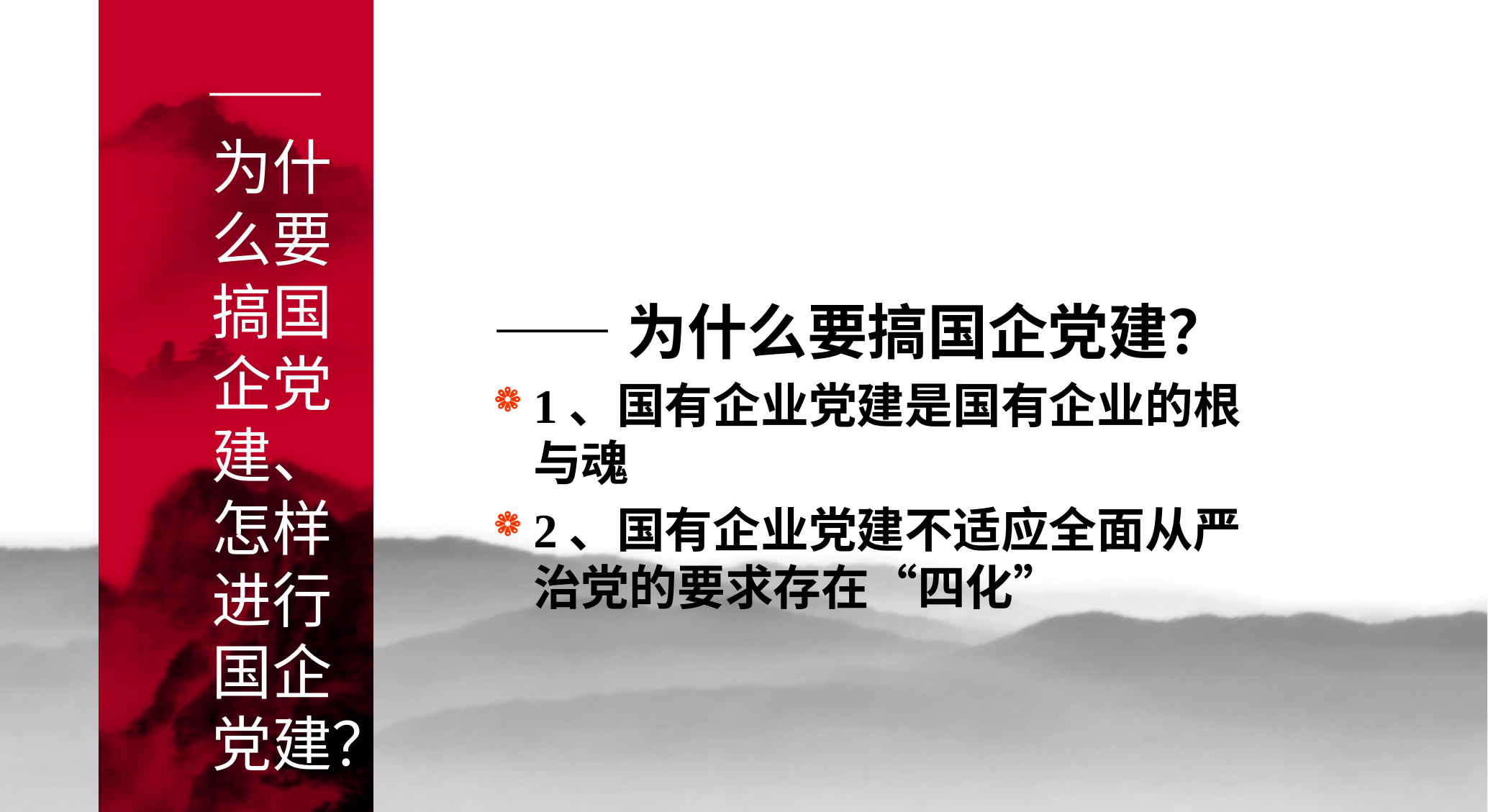

# ——为什么要搞国企党建、怎样进行国企党建？
——为什么要搞国企党建？
1、国有企业党建是国有企业的根与魂
2、国有企业党建不适应全面从严治党的要求存在“四化”